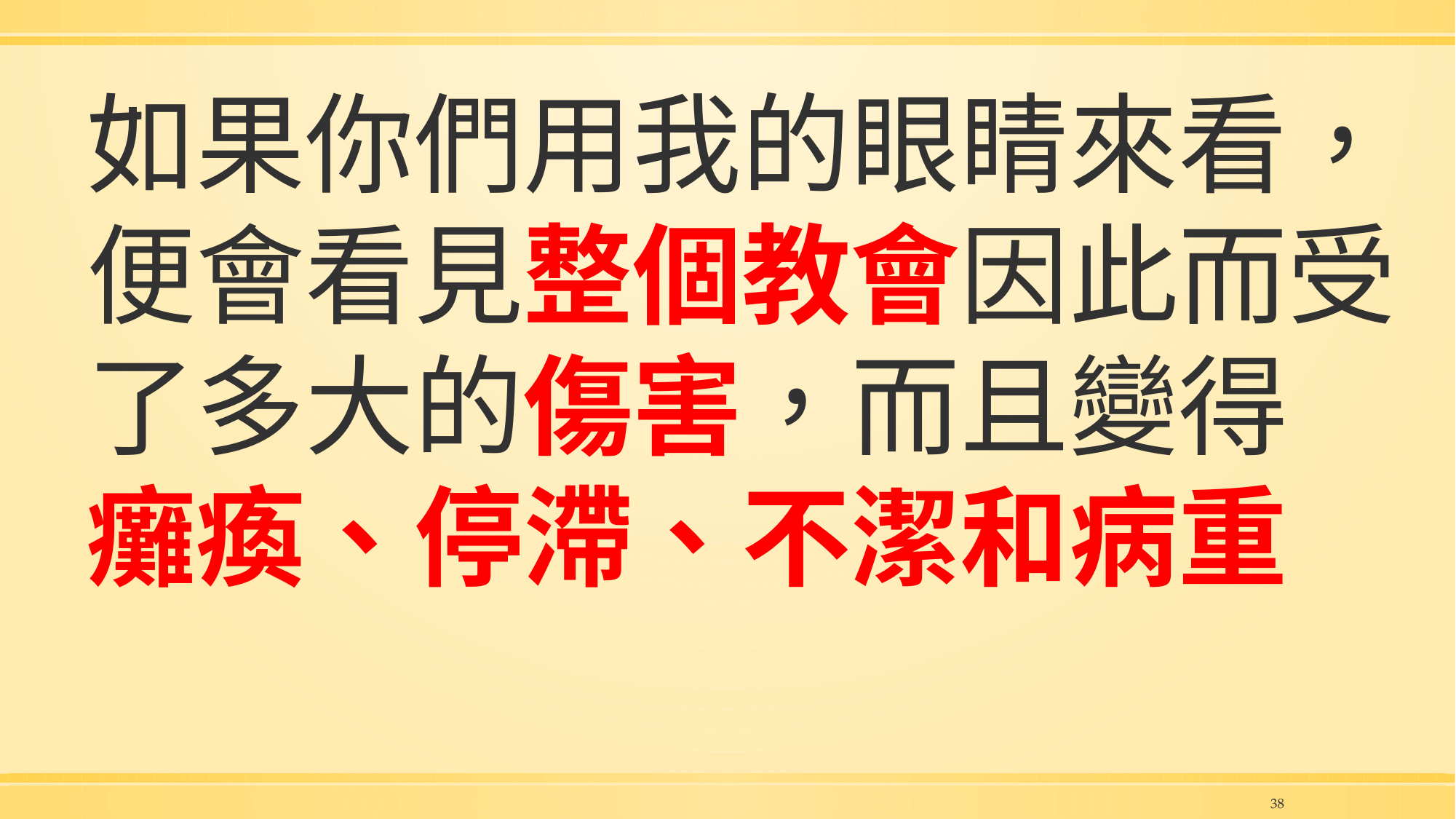

如果你們用我的眼睛來看，便會看見整個教會因此而受了多大的傷害，而且變得
癱瘓、停滯、不潔和病重
38